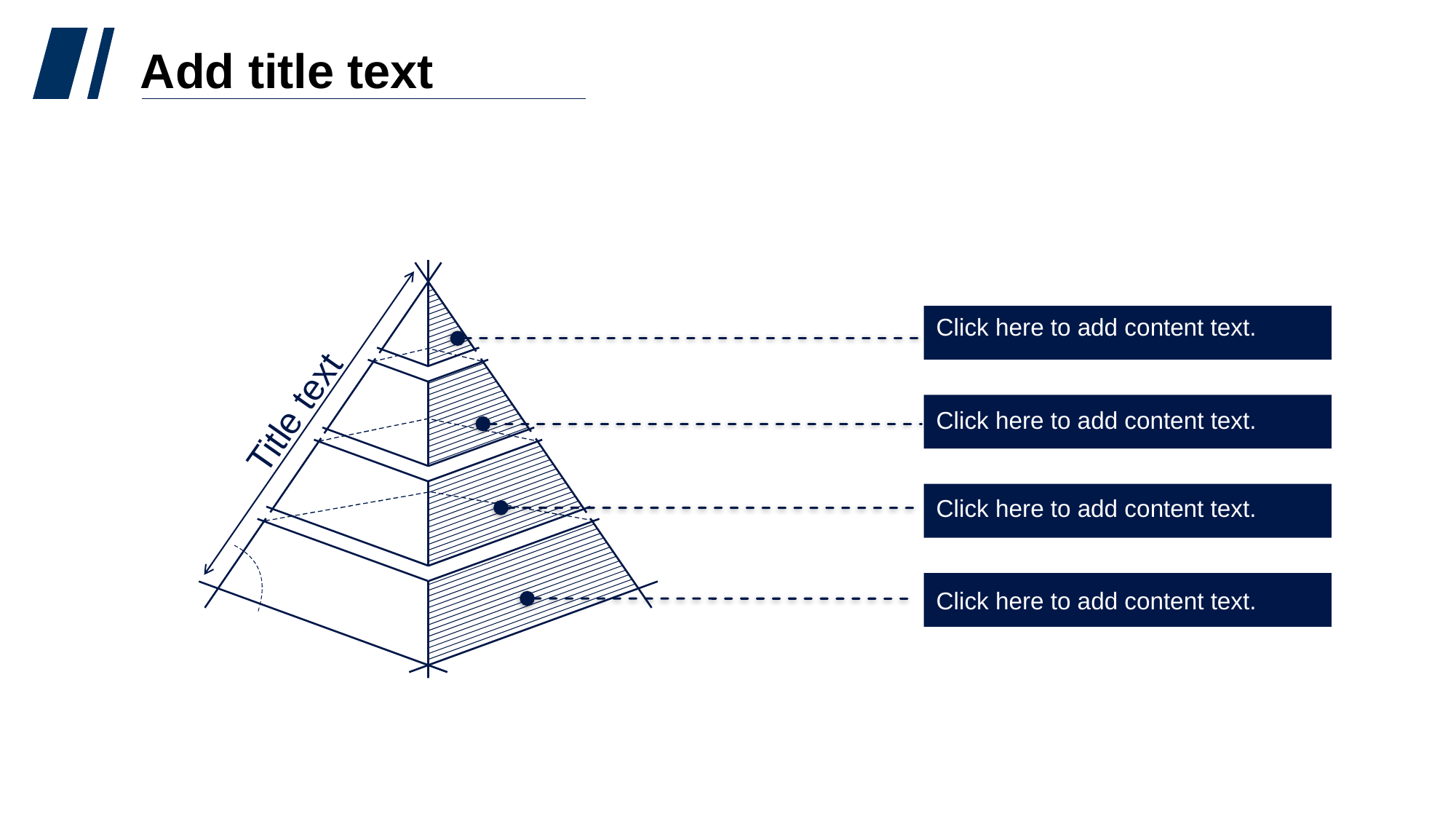

Add title text

Click here to add content text.

Title text

Click here to add content text.

Click here to add content text.

Click here to add content text.
0.5 秒延迟符，无
意义，可删除.